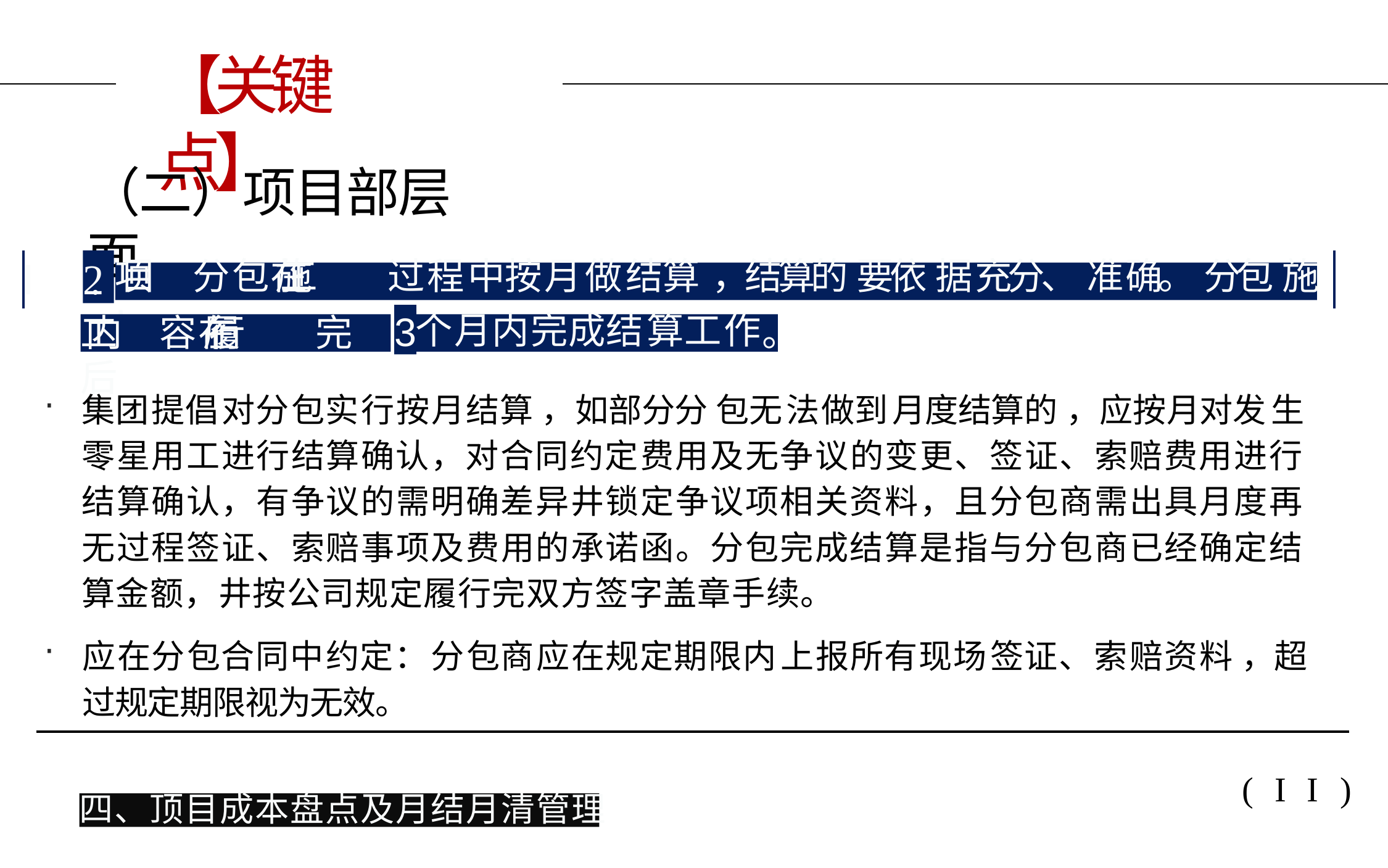

# 【关键点】

（二）项目部层面

2.

I
项目	分	包	在施工	过	程中按月做结算 ，结算的 要依 据充分、 准确。 分包 施 I

3
工内	容	在履行	完后
。

个月内完成结算工作
集团提倡对分包实行按月结算 ，如部分分 包无法做到月度结算的 ，应按月对发生 零星用工进行结算确认，对合同约定费用及无争议的变更、签证、索赔费用进行 结算确认，有争议的需明确差异井锁定争议项相关资料，且分包商需出具月度再 无过程签证、索赔事项及费用的承诺函。分包完成结算是指与分包商已经确定结 算金额，井按公司规定履行完双方签字盖章手续。
应在分包合同中约定：分包商应在规定期限内上报所有现场签证、索赔资料 ，超 过规定期限视为无效。

(II)
四、顶目成本盘点及月结月清管理